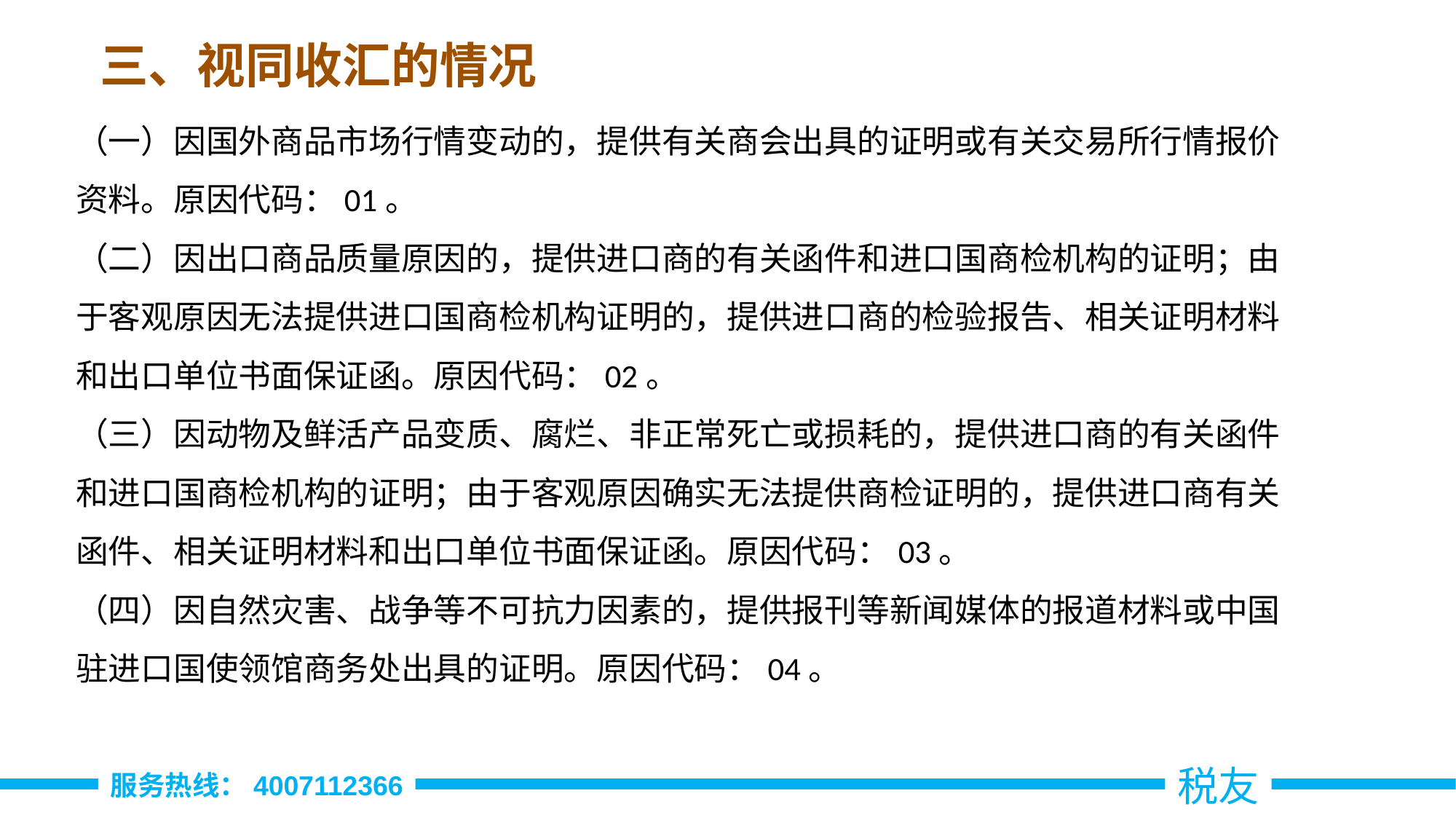

三、视同收汇的情况
（一）因国外商品市场行情变动的，提供有关商会出具的证明或有关交易所行情报价资料。原因代码：01。
（二）因出口商品质量原因的，提供进口商的有关函件和进口国商检机构的证明；由于客观原因无法提供进口国商检机构证明的，提供进口商的检验报告、相关证明材料和出口单位书面保证函。原因代码：02。
（三）因动物及鲜活产品变质、腐烂、非正常死亡或损耗的，提供进口商的有关函件和进口国商检机构的证明；由于客观原因确实无法提供商检证明的，提供进口商有关函件、相关证明材料和出口单位书面保证函。原因代码：03。
（四）因自然灾害、战争等不可抗力因素的，提供报刊等新闻媒体的报道材料或中国驻进口国使领馆商务处出具的证明。原因代码：04。